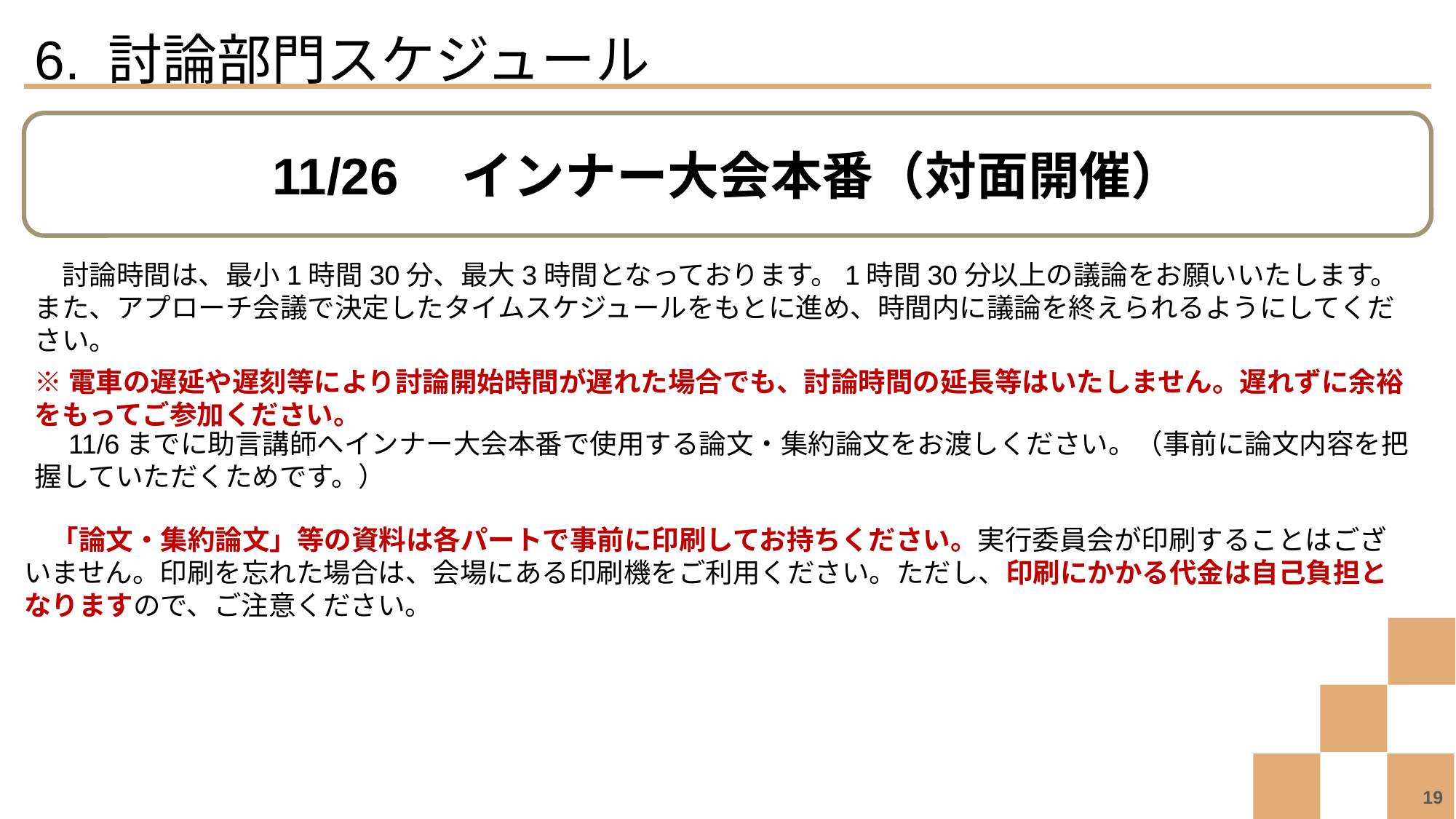

6. 討論部門スケジュール
11/26　インナー大会本番（対面開催）
　討論時間は、最小1時間30分、最大3時間となっております。1時間30分以上の議論をお願いいたします。また、アプローチ会議で決定したタイムスケジュールをもとに進め、時間内に議論を終えられるようにしてください。
※電車の遅延や遅刻等により討論開始時間が遅れた場合でも、討論時間の延長等はいたしません。遅れずに余裕をもってご参加ください。
　11/6までに助言講師へインナー大会本番で使用する論文・集約論文をお渡しください。（事前に論文内容を把握していただくためです。）
　「論文・集約論文」等の資料は各パートで事前に印刷してお持ちください。実行委員会が印刷することはございません。印刷を忘れた場合は、会場にある印刷機をご利用ください。ただし、印刷にかかる代金は自己負担となりますので、ご注意ください。

19